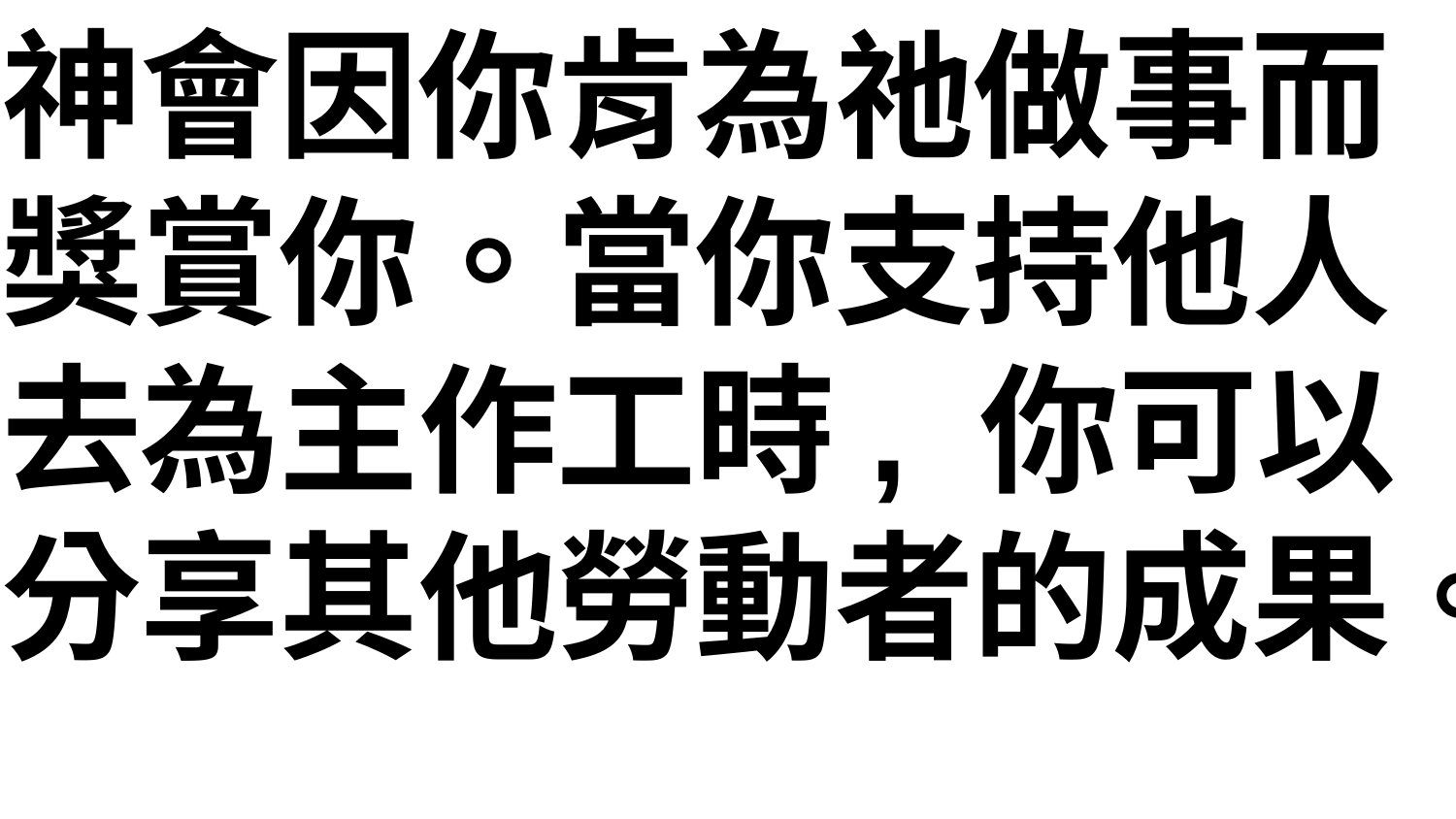

神會因你肯為祂做事而獎賞你。當你支持他人去為主作工時, 你可以分享其他勞動者的成果。